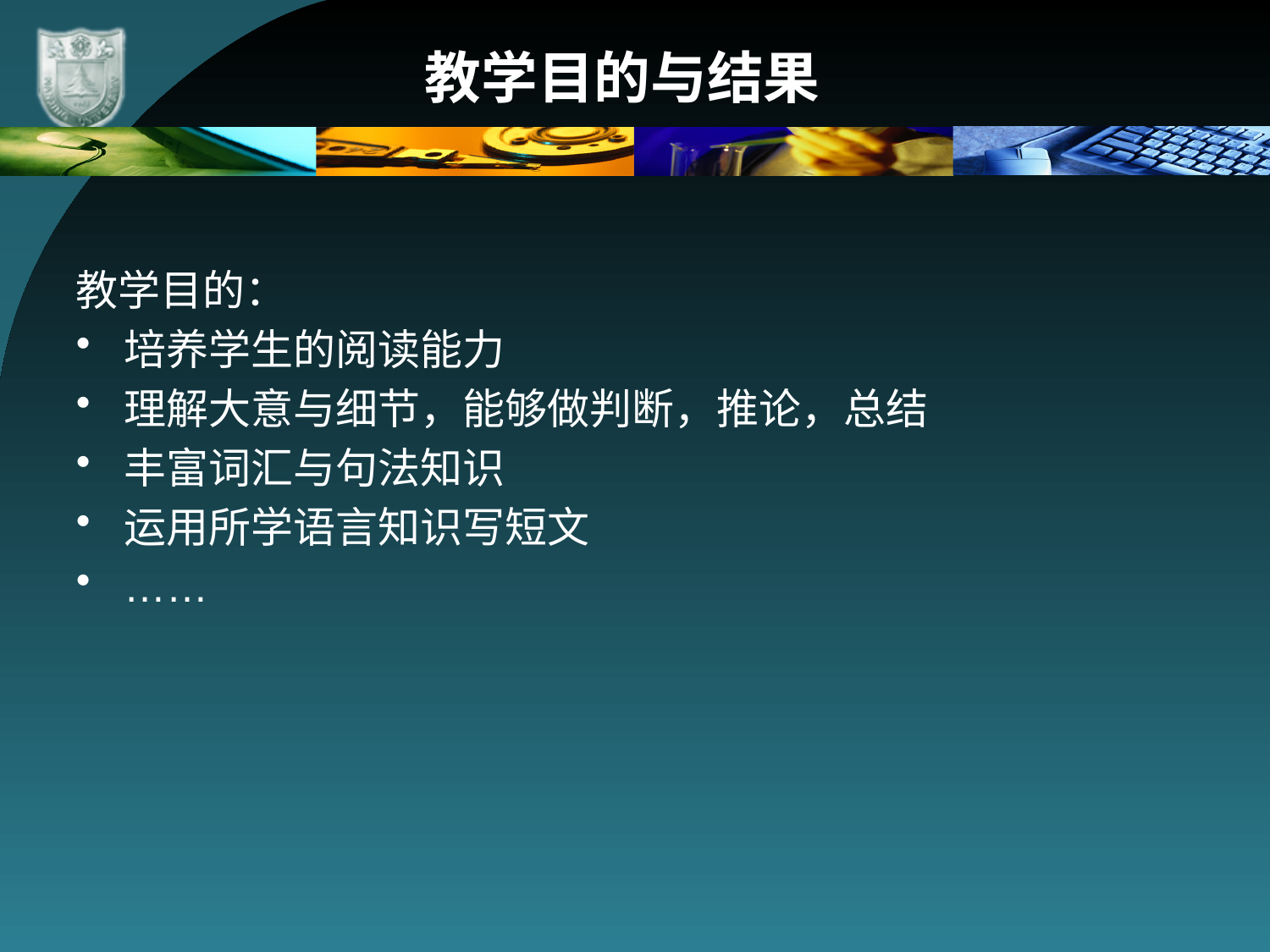

教学目的与结果
教学目的：
培养学生的阅读能力
理解大意与细节，能够做判断，推论，总结
丰富词汇与句法知识
运用所学语言知识写短文
……